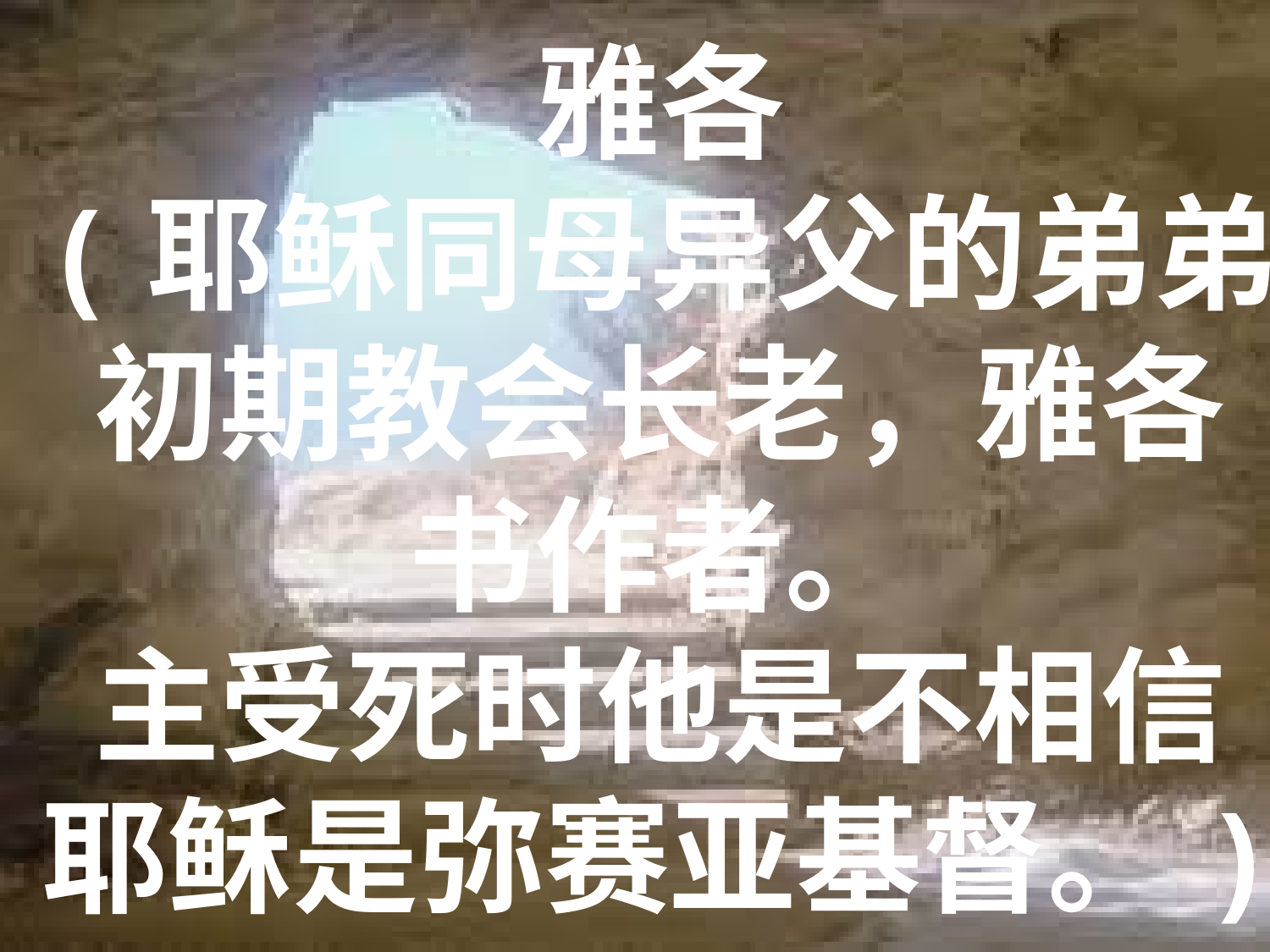

# 雅各 (耶稣同母异父的弟弟，初期教会长老，雅各书作者。 主受死时他是不相信耶稣是弥赛亚基督。)